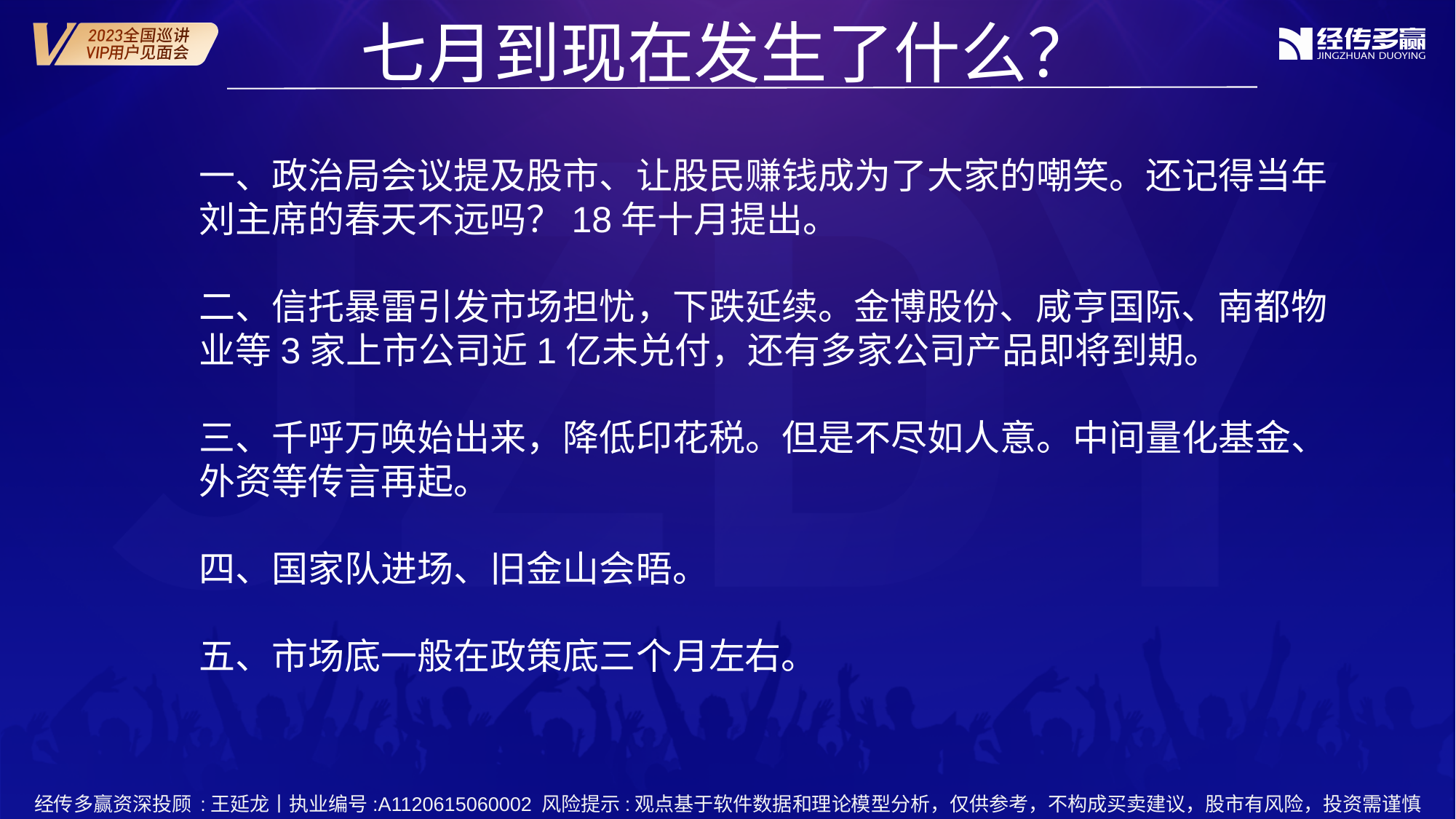

七月到现在发生了什么？
一、政治局会议提及股市、让股民赚钱成为了大家的嘲笑。还记得当年刘主席的春天不远吗？18年十月提出。

二、信托暴雷引发市场担忧，下跌延续。金博股份、咸亨国际、南都物业等3家上市公司近1亿未兑付，还有多家公司产品即将到期。

三、千呼万唤始出来，降低印花税。但是不尽如人意。中间量化基金、外资等传言再起。

四、国家队进场、旧金山会晤。

五、市场底一般在政策底三个月左右。